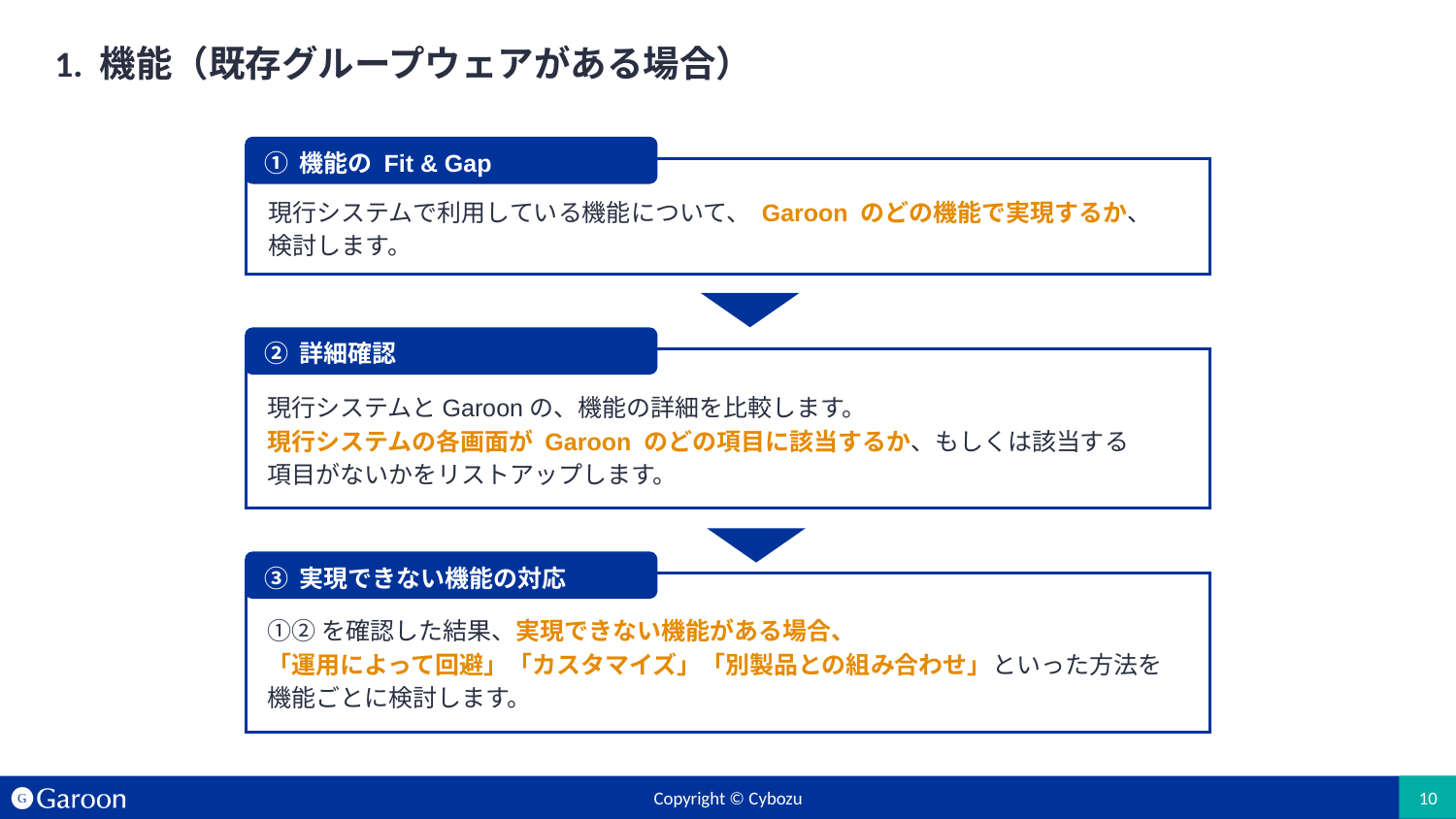

# 1. 機能（既存グループウェアがある場合）
① 機能の Fit & Gap

現行システムで利用している機能について、 Garoon のどの機能で実現するか、
検討します。

② 詳細確認

現行システムとGaroonの、機能の詳細を比較します。
現行システムの各画面が Garoon のどの項目に該当するか、もしくは該当する
項目がないかをリストアップします。

③ 実現できない機能の対応

①②を確認した結果、実現できない機能がある場合、
「運用によって回避」「カスタマイズ」「別製品との組み合わせ」といった方法を
機能ごとに検討します。